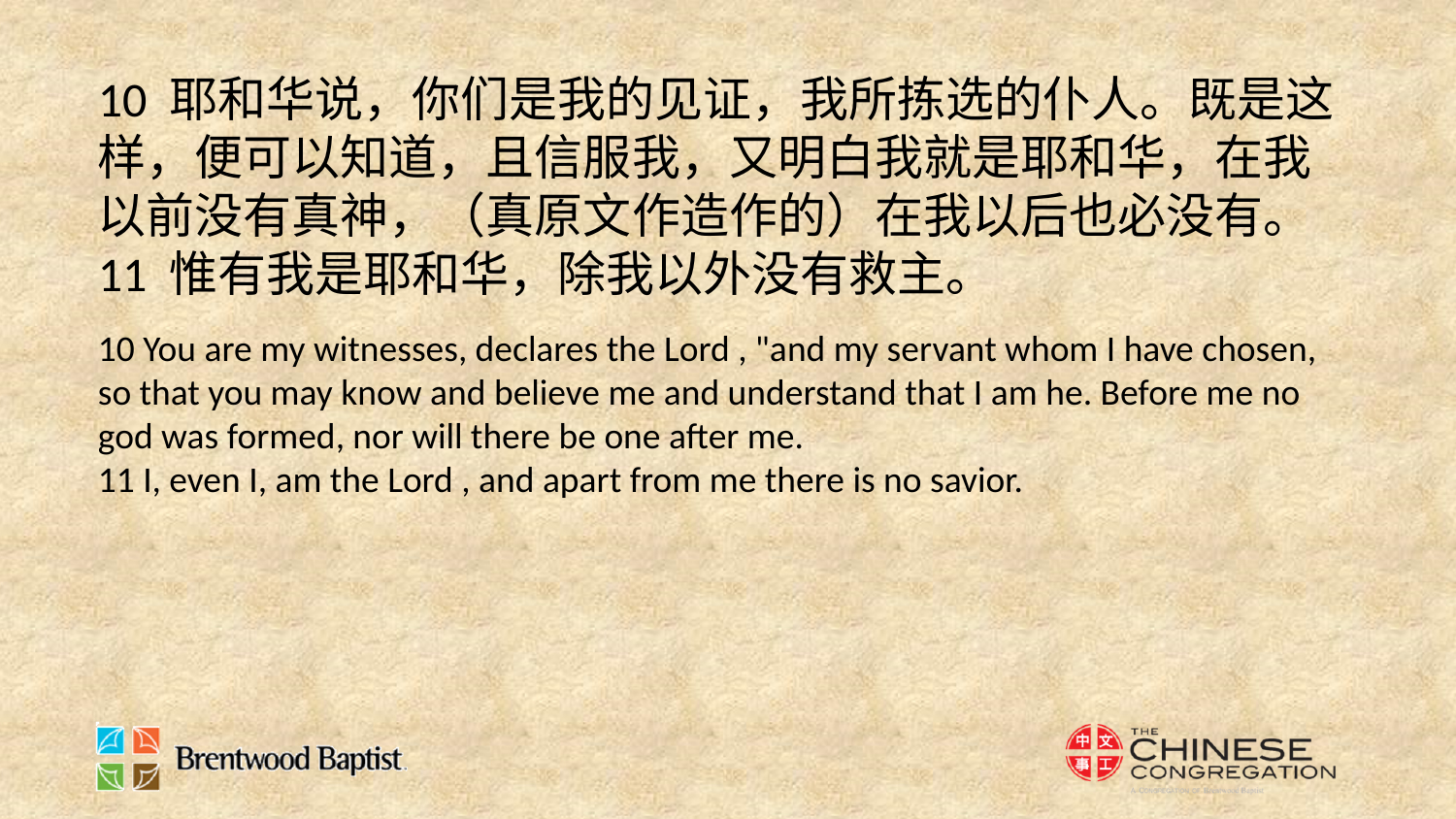

10 耶和华说，你们是我的见证，我所拣选的仆人。既是这样，便可以知道，且信服我，又明白我就是耶和华，在我以前没有真神，（真原文作造作的）在我以后也必没有。
11 惟有我是耶和华，除我以外没有救主。

10 You are my witnesses, declares the Lord , "and my servant whom I have chosen, so that you may know and believe me and understand that I am he. Before me no god was formed, nor will there be one after me.
11 I, even I, am the Lord , and apart from me there is no savior.